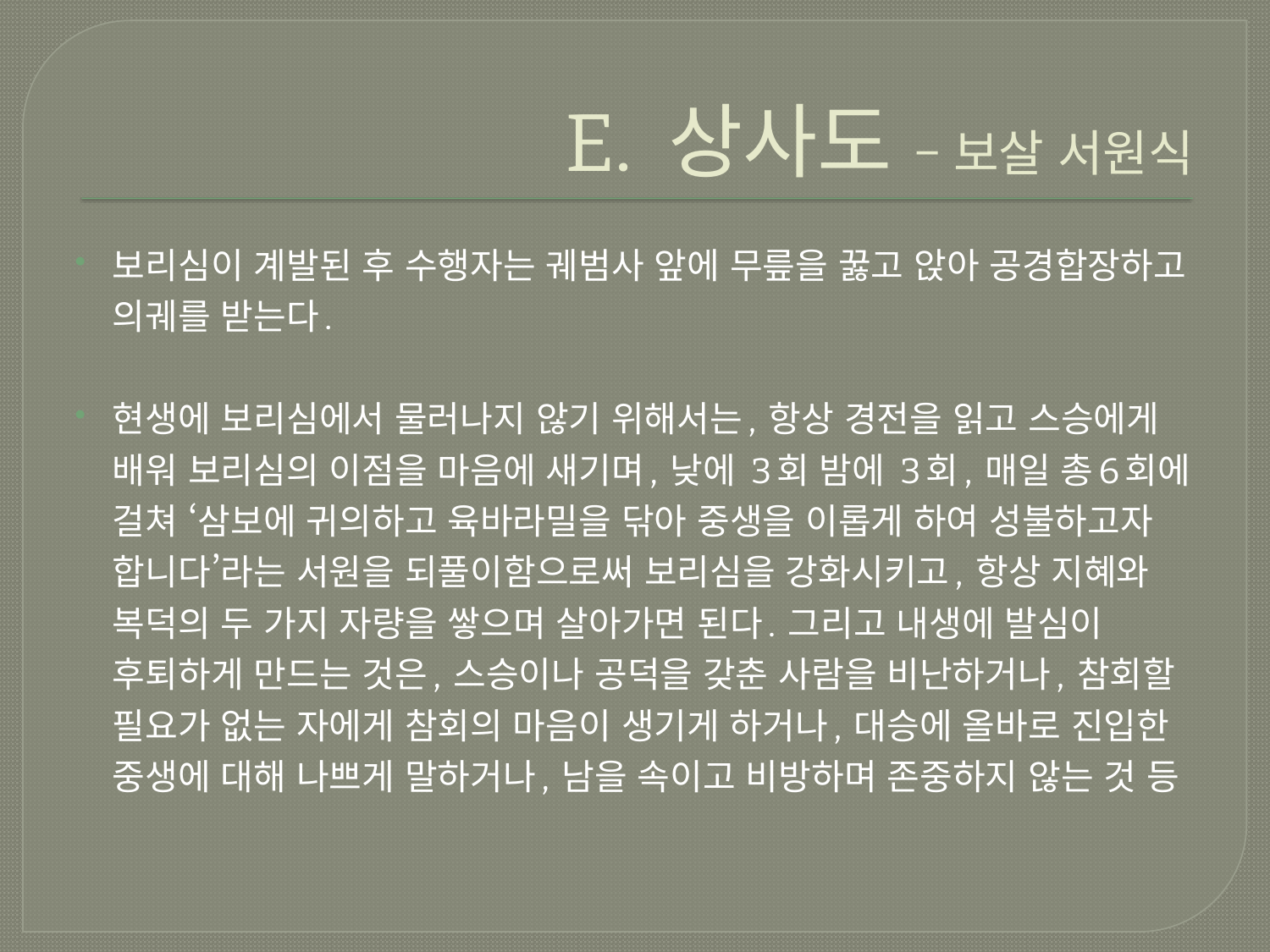

# E. 상사도 – 보살 서원식
보리심이 계발된 후 수행자는 궤범사 앞에 무릎을 꿇고 앉아 공경합장하고 의궤를 받는다.

현생에 보리심에서 물러나지 않기 위해서는, 항상 경전을 읽고 스승에게 배워 보리심의 이점을 마음에 새기며, 낮에 3회 밤에 3회, 매일 총6회에 걸쳐 ‘삼보에 귀의하고 육바라밀을 닦아 중생을 이롭게 하여 성불하고자 합니다’라는 서원을 되풀이함으로써 보리심을 강화시키고, 항상 지혜와 복덕의 두 가지 자량을 쌓으며 살아가면 된다. 그리고 내생에 발심이 후퇴하게 만드는 것은, 스승이나 공덕을 갖춘 사람을 비난하거나, 참회할 필요가 없는 자에게 참회의 마음이 생기게 하거나, 대승에 올바로 진입한 중생에 대해 나쁘게 말하거나, 남을 속이고 비방하며 존중하지 않는 것 등